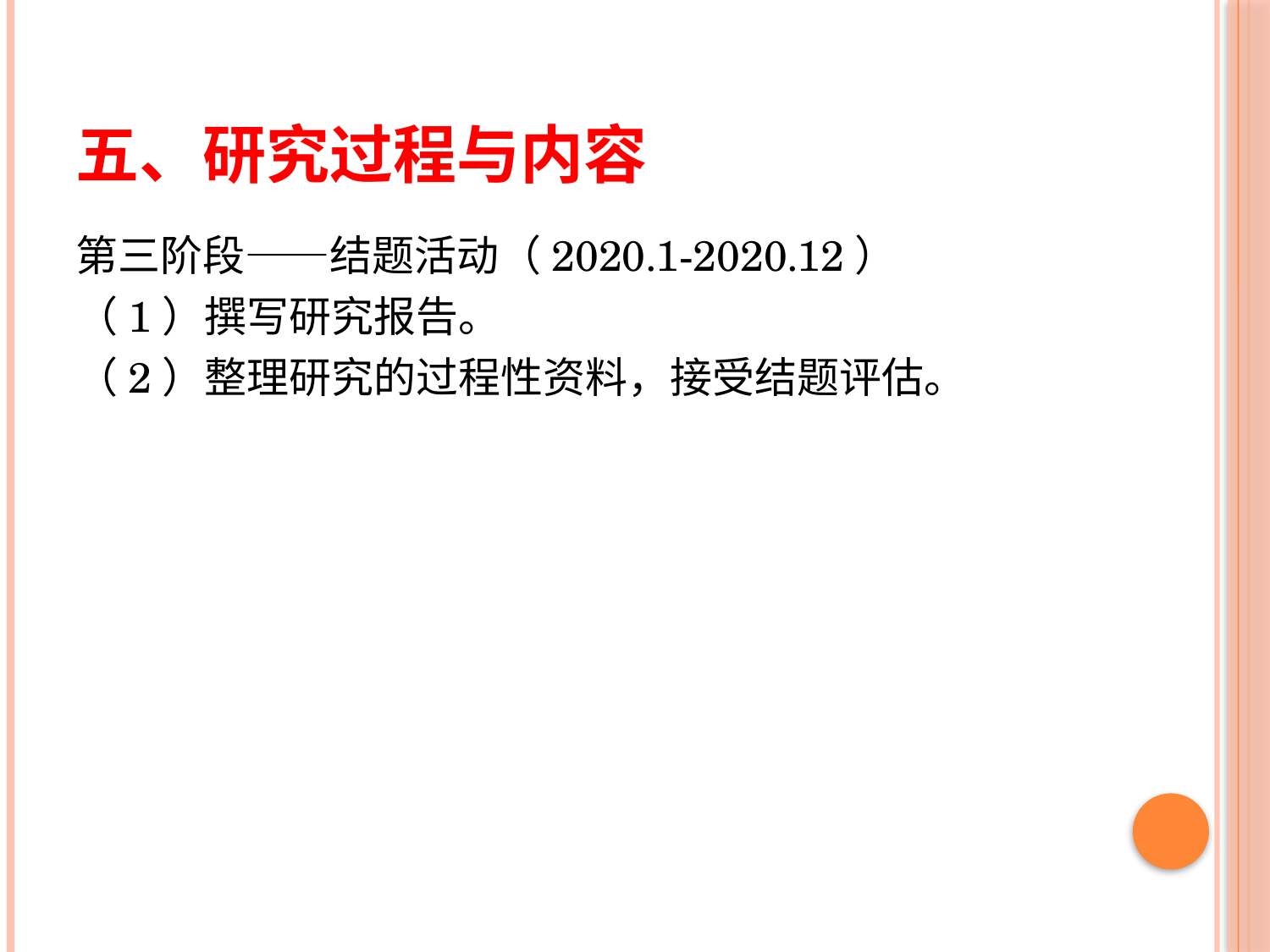

# 五、研究过程与内容
第三阶段——结题活动（2020.1-2020.12）
（1）撰写研究报告。
（2）整理研究的过程性资料，接受结题评估。